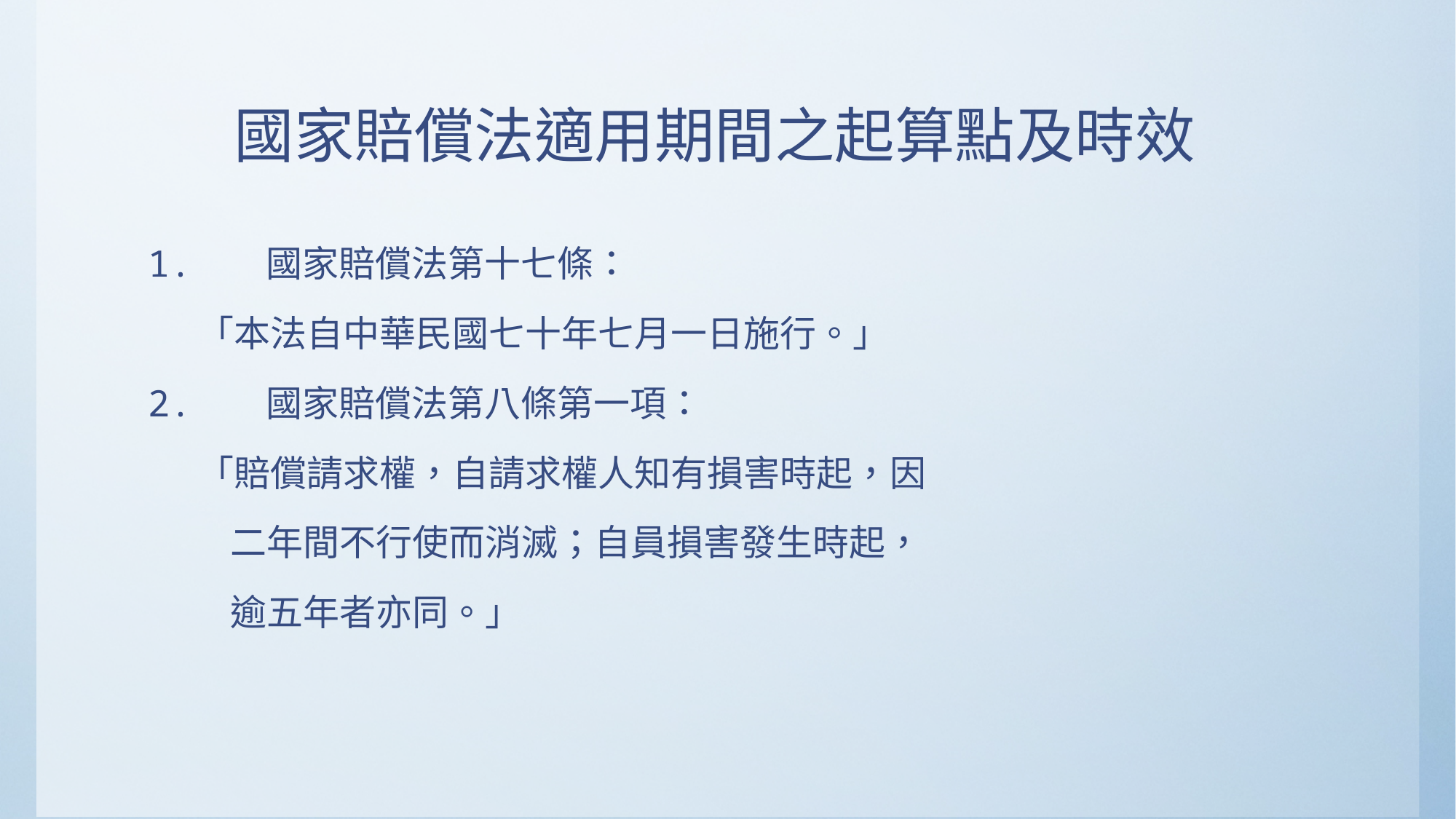

# 國家賠償法適用期間之起算點及時效
1.   國家賠償法第十七條：
     「本法自中華民國七十年七月一日施行。」
2.   國家賠償法第八條第一項：
     「賠償請求權，自請求權人知有損害時起，因
         二年間不行使而消滅；自員損害發生時起，
         逾五年者亦同。」